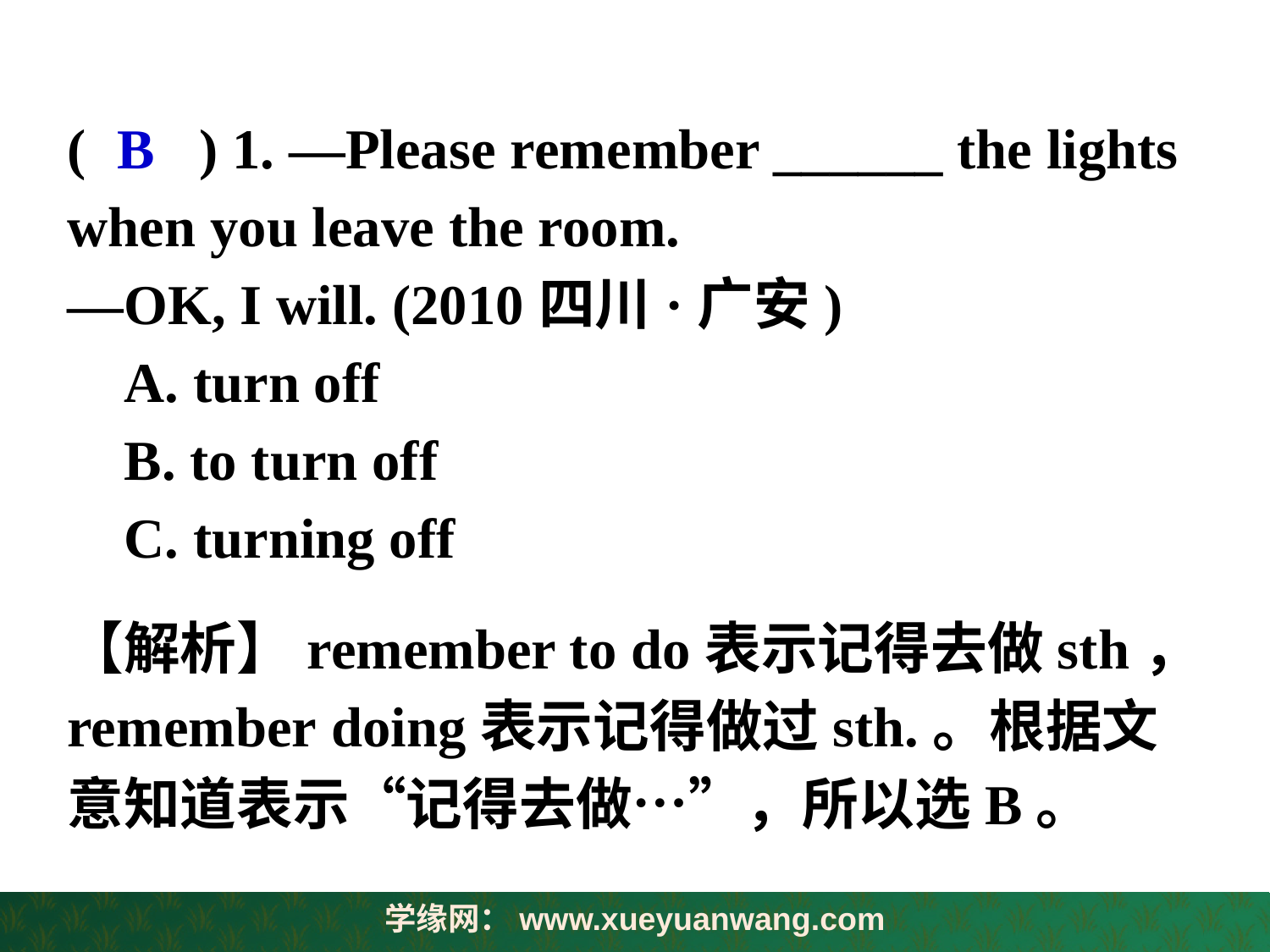

(        ) 1. —Please remember ______ the lights when you leave the room.
—OK, I will. (2010四川·广安)
    A. turn off
    B. to turn off
    C. turning off
B
【解析】remember to do表示记得去做sth，remember doing表示记得做过sth.。根据文意知道表示“记得去做…”，所以选B。